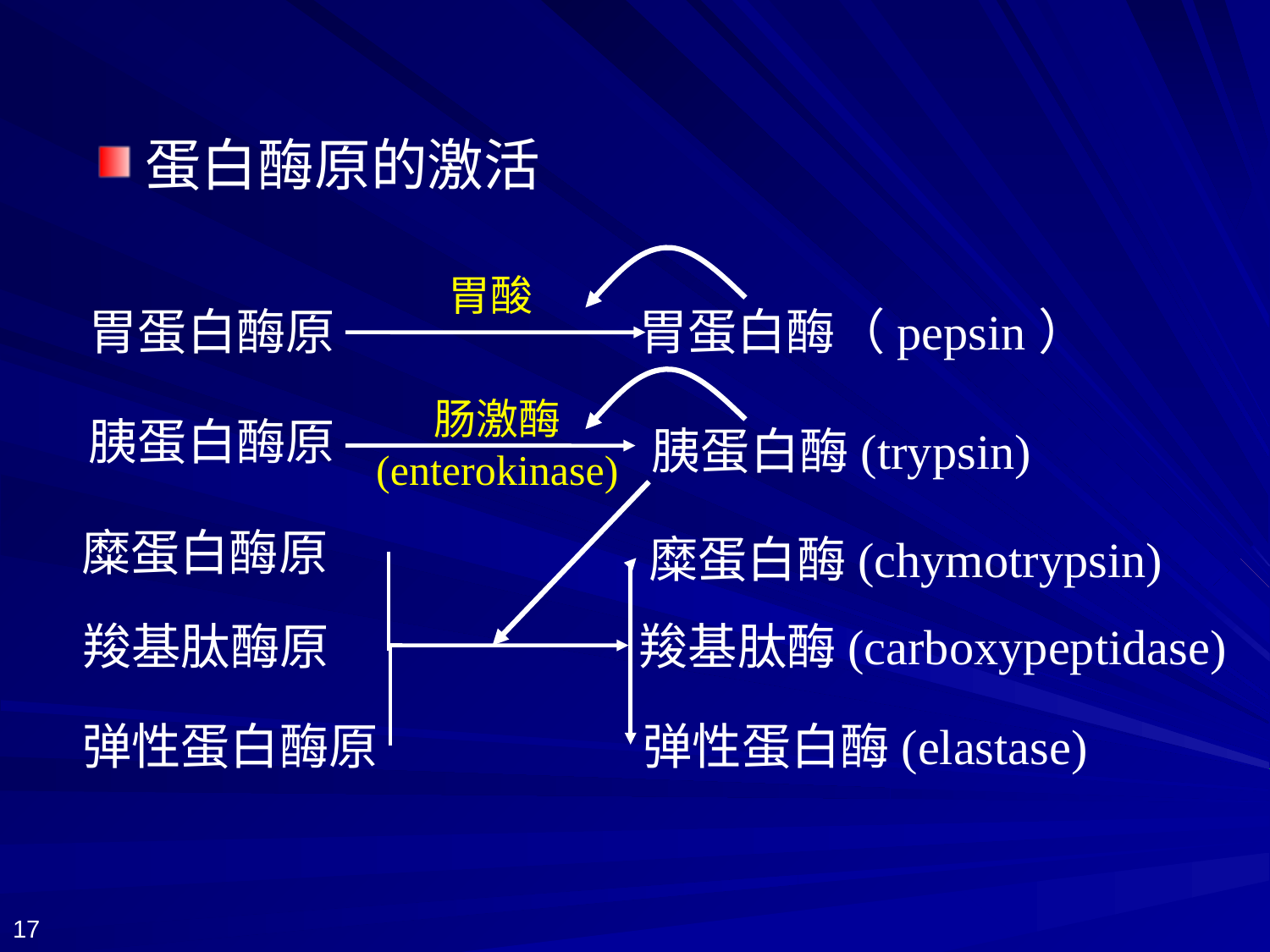

蛋白酶原的激活

胃酸

胃蛋白酶原
胃蛋白酶（pepsin）

肠激酶
(enterokinase)

胰蛋白酶原
胰蛋白酶(trypsin)

糜蛋白酶原
羧基肽酶原
弹性蛋白酶原
糜蛋白酶(chymotrypsin)
羧基肽酶(carboxypeptidase)
弹性蛋白酶(elastase)

17